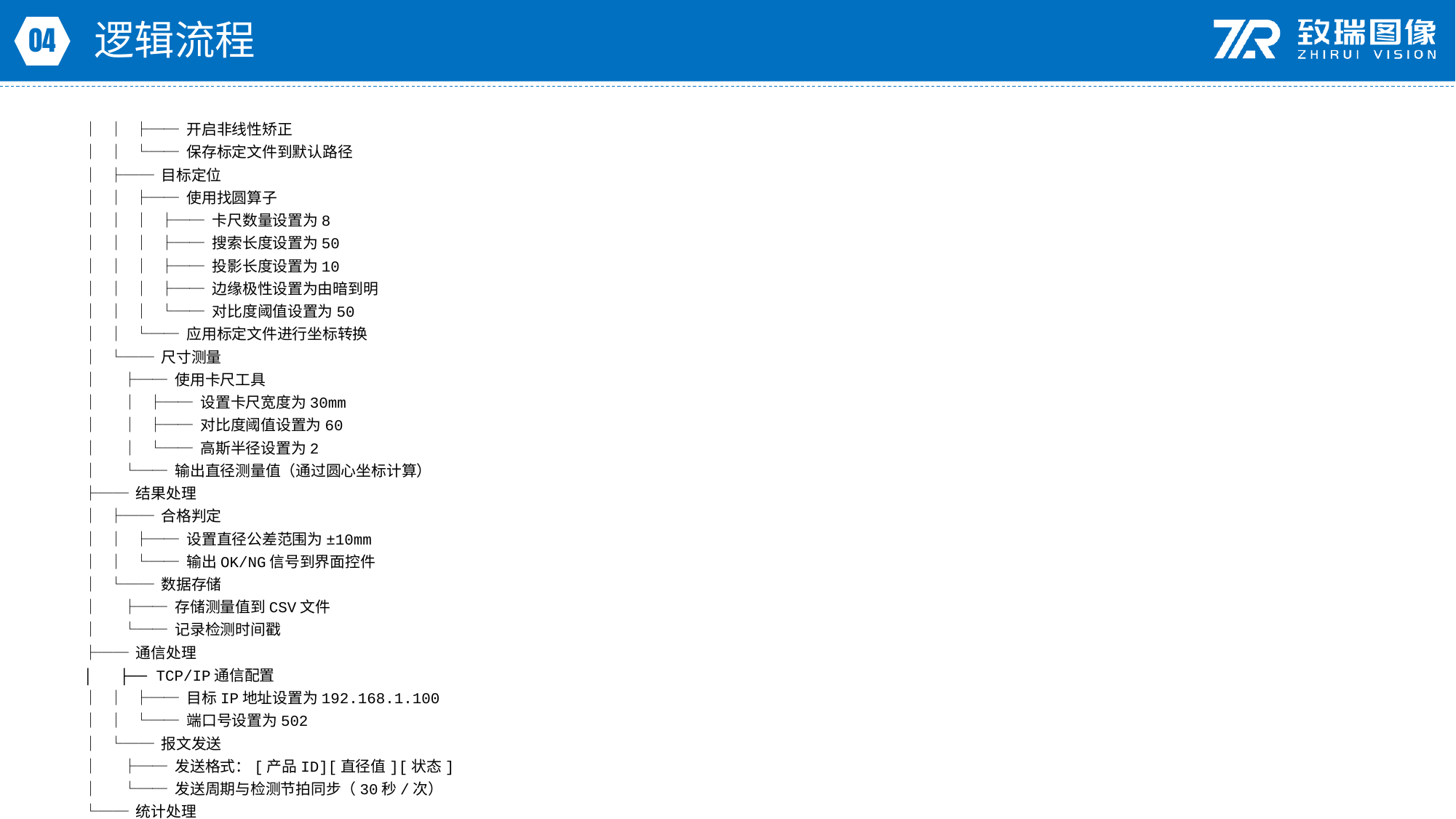

逻辑流程
04

│   │   ├── 开启非线性矫正
│   │   └── 保存标定文件到默认路径
│   ├── 目标定位
│   │   ├── 使用找圆算子
│   │   │   ├── 卡尺数量设置为8
│   │   │   ├── 搜索长度设置为50
│   │   │   ├── 投影长度设置为10
│   │   │   ├── 边缘极性设置为由暗到明
│   │   │   └── 对比度阈值设置为50
│   │   └── 应用标定文件进行坐标转换
│   └── 尺寸测量
│       ├── 使用卡尺工具
│       │   ├── 设置卡尺宽度为30mm
│       │   ├── 对比度阈值设置为60
│       │   └── 高斯半径设置为2
│       └── 输出直径测量值（通过圆心坐标计算）
├── 结果处理
│   ├── 合格判定
│   │   ├── 设置直径公差范围为±10mm
│   │   └── 输出OK/NG信号到界面控件
│   └── 数据存储
│       ├── 存储测量值到CSV文件
│       └── 记录检测时间戳
├── 通信处理
│   ├── TCP/IP通信配置
│   │   ├── 目标IP地址设置为192.168.1.100
│   │   └── 端口号设置为502
│   └── 报文发送
│       ├── 发送格式：[产品ID][直径值][状态]
│       └── 发送周期与检测节拍同步（30秒/次）
└── 统计处理
    ├── CPK统计
    │   ├── 收集最近100组测量数据
    │   └── 计算CPK值并显示在统计界面
    └── 趋势分析
        ├── 绘制直径变化折线图
        └── 设置报警阈值（CPK<1.33时提示）